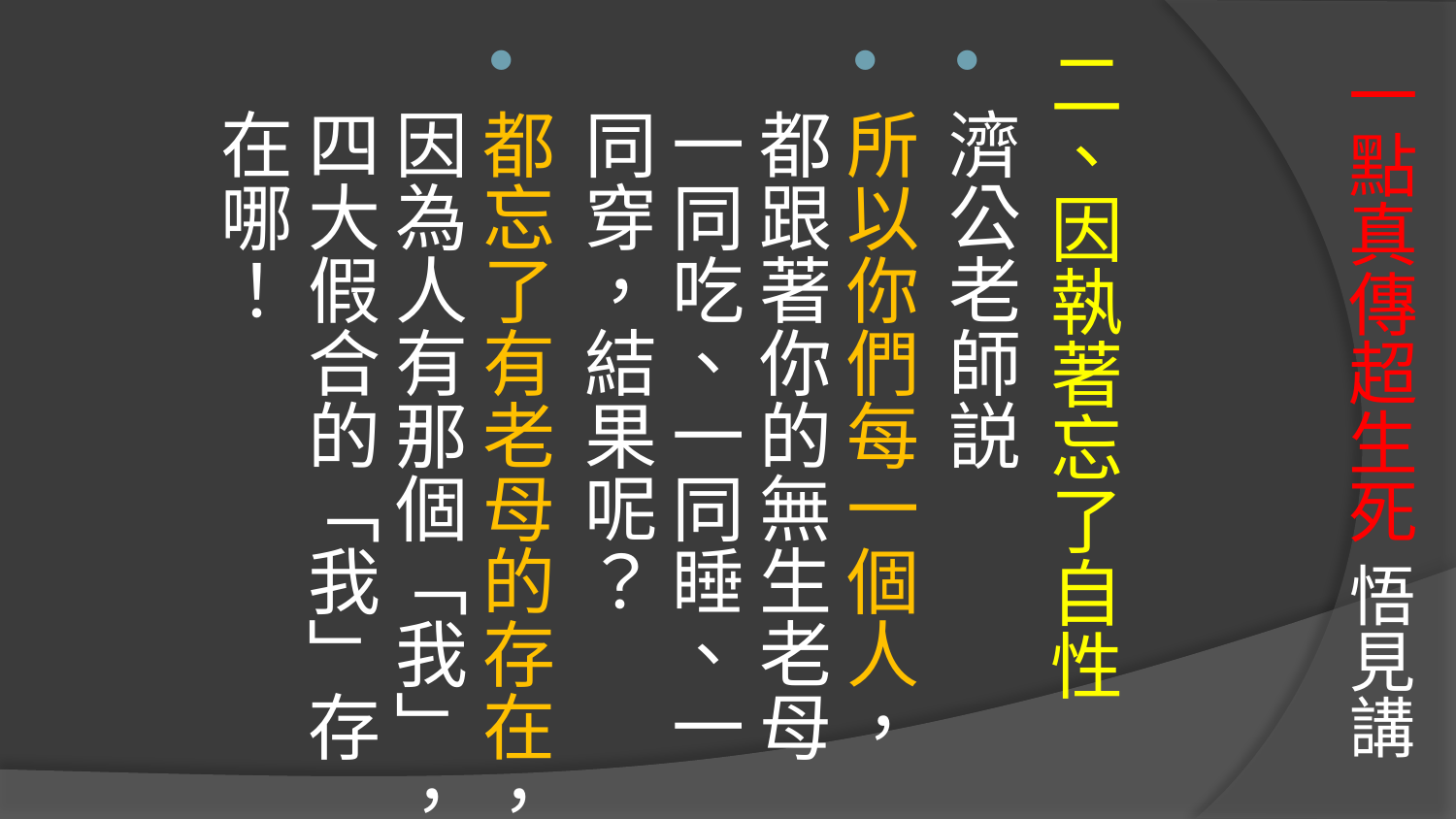

二、因執著忘了自性
濟公老師説
所以你們每一個人，都跟著你的無生老母一同吃、一同睡、一同穿，結果呢？
都忘了有老母的存在，因為人有那個「我」，四大假合的「我」存在哪！
# 一點真傳超生死 悟見講